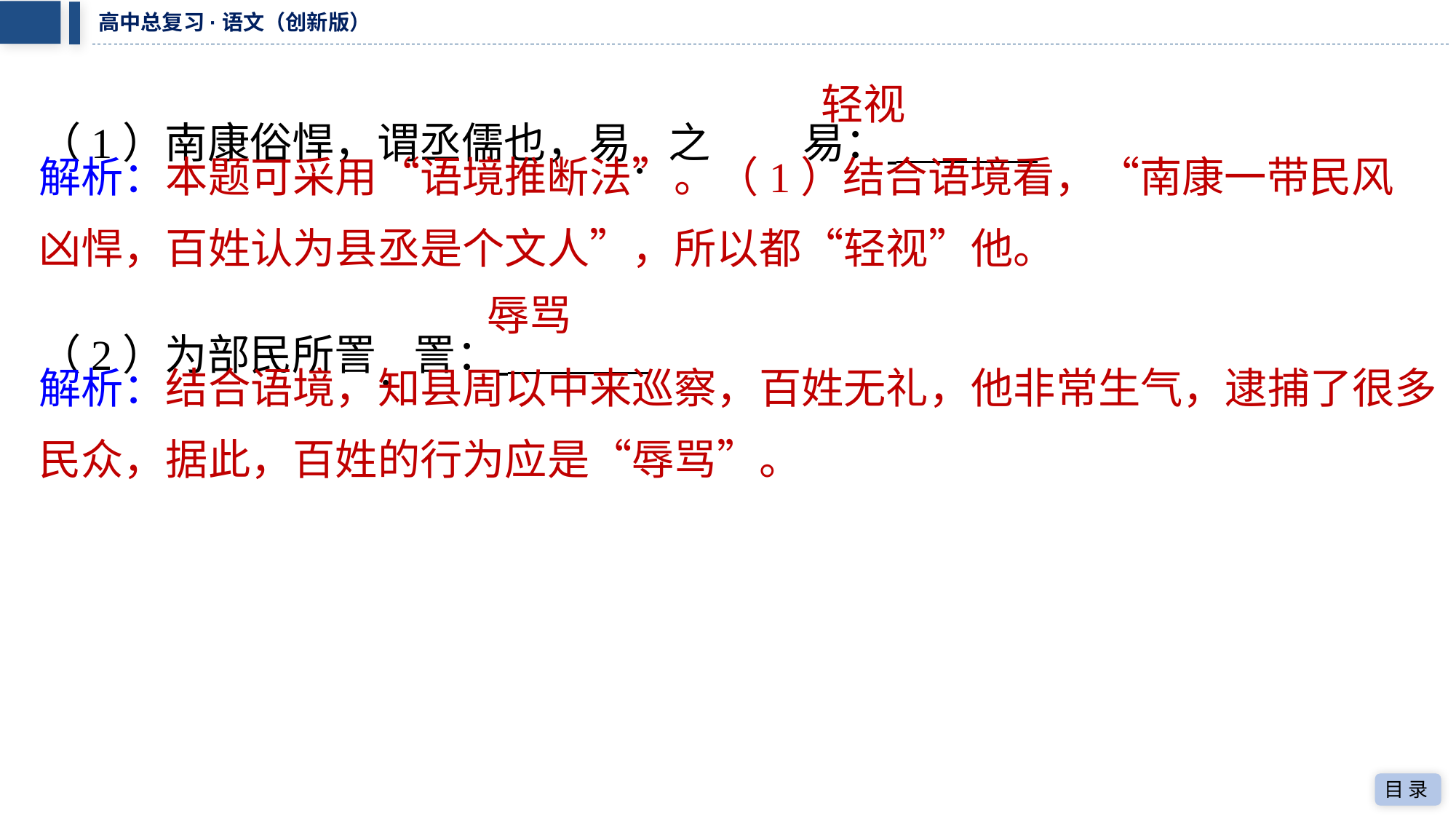

轻视
（1）南康俗悍，谓丞儒也，易．之	易：                       ⁠
解析：本题可采用“语境推断法”。（1）结合语境看，“南康一带民风
凶悍，百姓认为县丞是个文人”，所以都“轻视”他。
辱骂
（2）为部民所詈．詈：                       ⁠
解析：结合语境，知县周以中来巡察，百姓无礼，他非常生气，逮捕了很多民众，据此，百姓的行为应是“辱骂”。